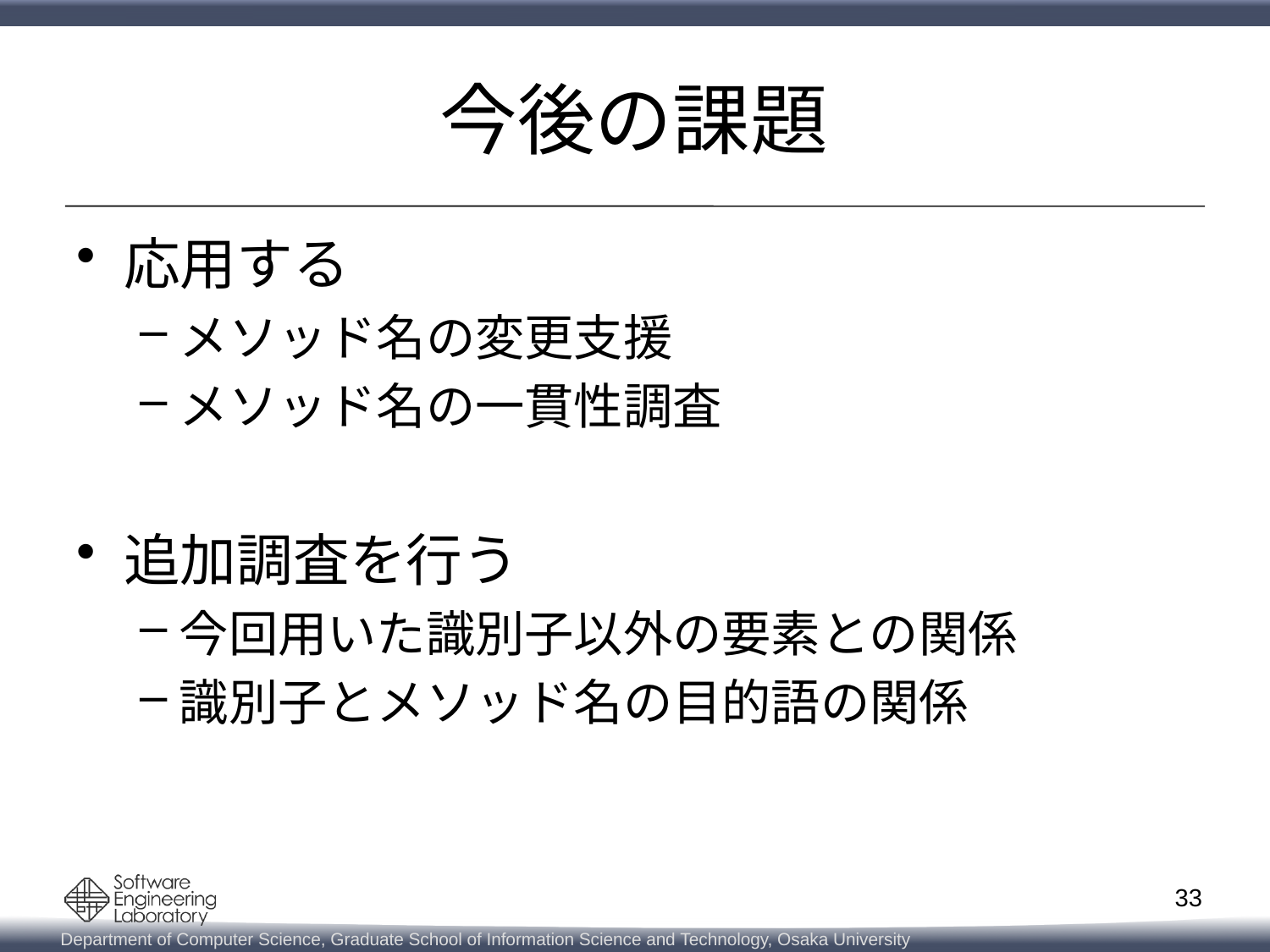

# 今後の課題
応用する
メソッド名の変更支援
メソッド名の一貫性調査

追加調査を行う
今回用いた識別子以外の要素との関係
識別子とメソッド名の目的語の関係

33